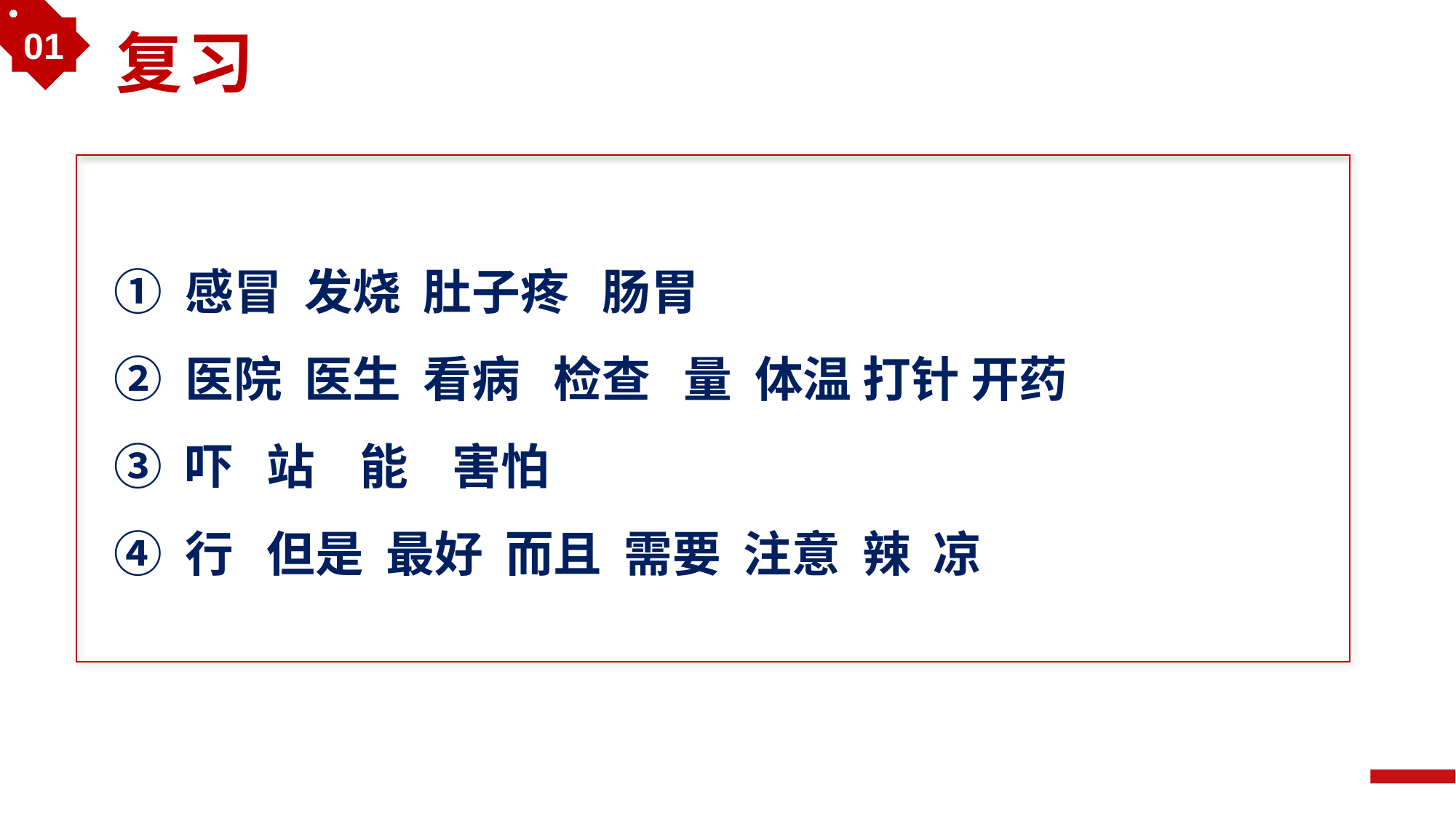

01
复习

① 感冒  发烧  肚子疼   肠胃
② 医院  医生  看病   检查   量  体温 打针 开药
③ 吓   站    能    害怕
④ 行   但是  最好  而且  需要  注意  辣  凉